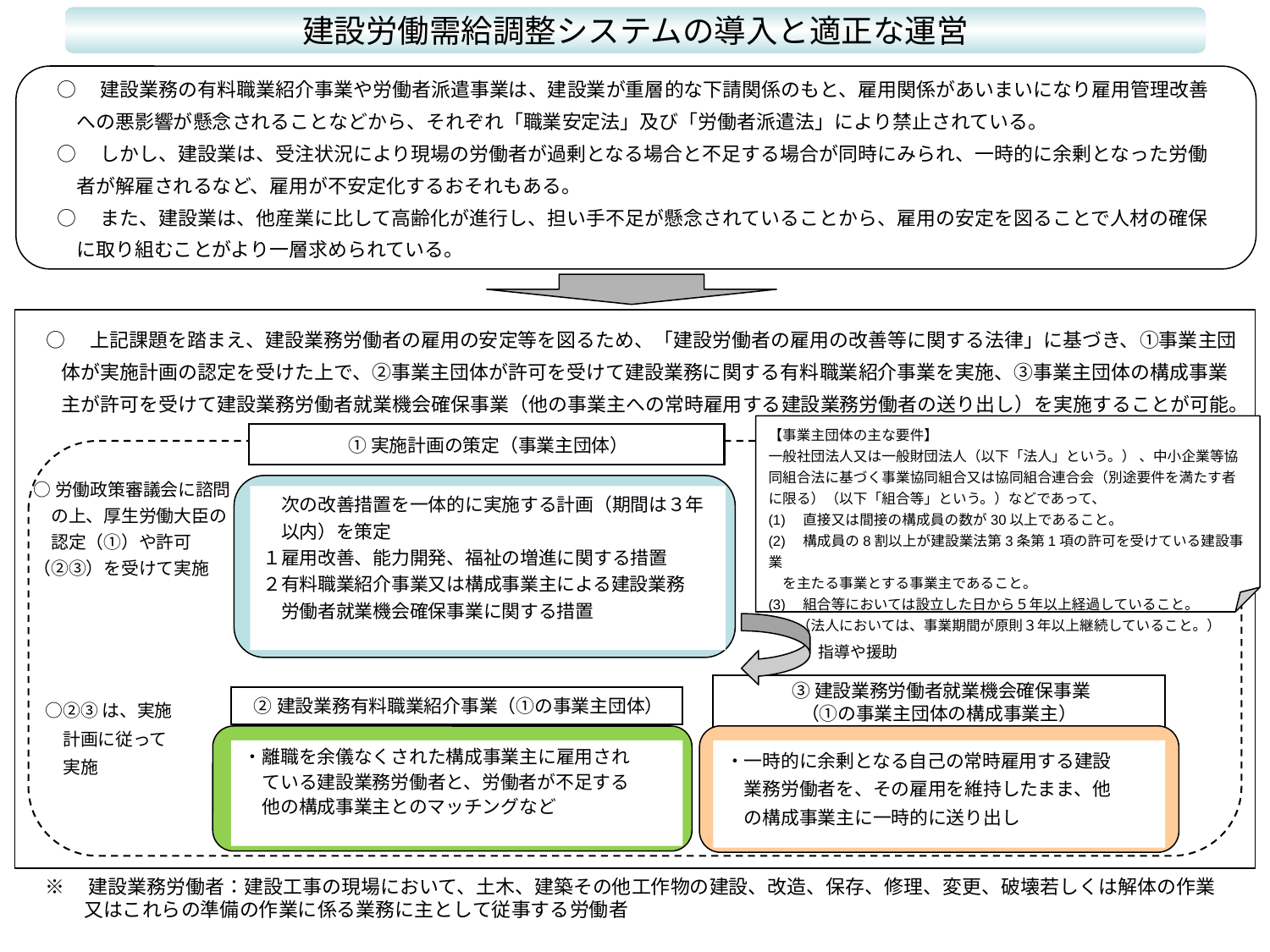

建設労働需給調整システムの導入と適正な運営

○　建設業務の有料職業紹介事業や労働者派遣事業は、建設業が重層的な下請関係のもと、雇用関係があいまいになり雇用管理改善
　への悪影響が懸念されることなどから、それぞれ「職業安定法」及び「労働者派遣法」により禁止されている。
○　しかし、建設業は、受注状況により現場の労働者が過剰となる場合と不足する場合が同時にみられ、一時的に余剰となった労働
　者が解雇されるなど、雇用が不安定化するおそれもある。
○　また、建設業は、他産業に比して高齢化が進行し、担い手不足が懸念されていることから、雇用の安定を図ることで人材の確保
　に取り組むことがより一層求められている。

 ○　上記課題を踏まえ、建設業務労働者の雇用の安定等を図るため、「建設労働者の雇用の改善等に関する法律」に基づき、①事業主団
　体が実施計画の認定を受けた上で、②事業主団体が許可を受けて建設業務に関する有料職業紹介事業を実施、③事業主団体の構成事業
　主が許可を受けて建設業務労働者就業機会確保事業（他の事業主への常時雇用する建設業務労働者の送り出し）を実施することが可能。

【事業主団体の主な要件】
一般社団法人又は一般財団法人（以下「法人」という。） 、中小企業等協同組合法に基づく事業協同組合又は協同組合連合会（別途要件を満たす者に限る）（以下「組合等」という。）などであって、
(1)　直接又は間接の構成員の数が30以上であること。
(2)　構成員の8割以上が建設業法第3条第1項の許可を受けている建設事業
　を主たる事業とする事業主であること。
(3)　組合等においては設立した日から５年以上経過していること。
　　（法人においては、事業期間が原則３年以上継続していること。）
 ①実施計画の策定（事業主団体）

○労働政策審議会に諮問
　の上、厚生労働大臣の
　認定（①）や許可
（②③）を受けて実施

　次の改善措置を一体的に実施する計画（期間は３年
　以内）を策定
１雇用改善、能力開発、福祉の増進に関する措置
２有料職業紹介事業又は構成事業主による建設業務
　労働者就業機会確保事業に関する措置

指導や援助
 ③建設業務労働者就業機会確保事業
（①の事業主団体の構成事業主）
○②③は、実施
　計画に従って
　実施

 ②建設業務有料職業紹介事業（①の事業主団体）

・離職を余儀なくされた構成事業主に雇用され
　ている建設業務労働者と、労働者が不足する
　他の構成事業主とのマッチングなど
・一時的に余剰となる自己の常時雇用する建設
　業務労働者を、その雇用を維持したまま、他
　の構成事業主に一時的に送り出し
※　建設業務労働者：建設工事の現場において、土木、建築その他工作物の建設、改造、保存、修理、変更、破壊若しくは解体の作業
　　又はこれらの準備の作業に係る業務に主として従事する労働者